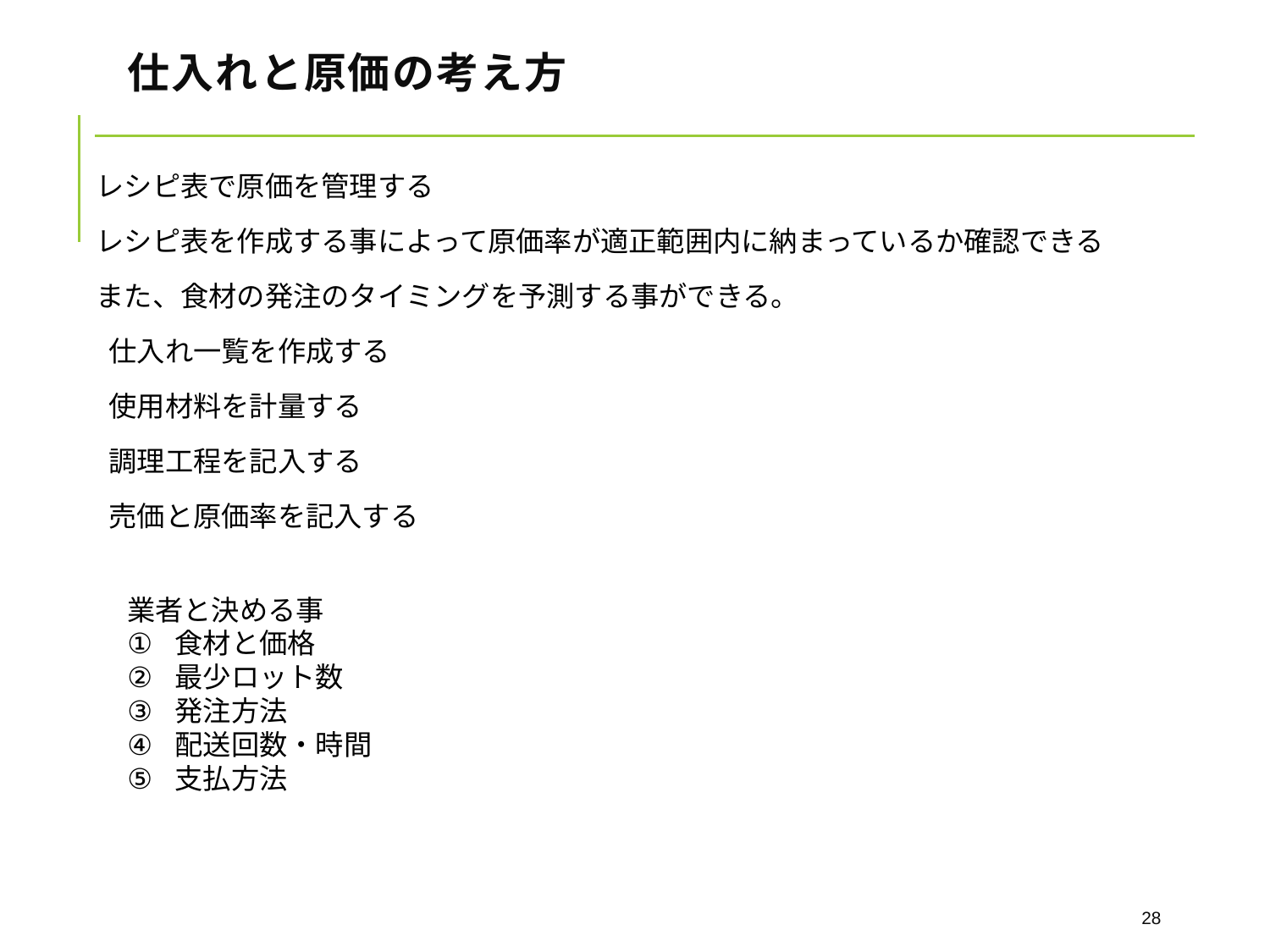

# 仕入れと原価の考え方
レシピ表で原価を管理する
レシピ表を作成する事によって原価率が適正範囲内に納まっているか確認できる
また、食材の発注のタイミングを予測する事ができる。
仕入れ一覧を作成する
使用材料を計量する
調理工程を記入する
売価と原価率を記入する
業者と決める事
食材と価格
最少ロット数
発注方法
配送回数・時間
支払方法

28